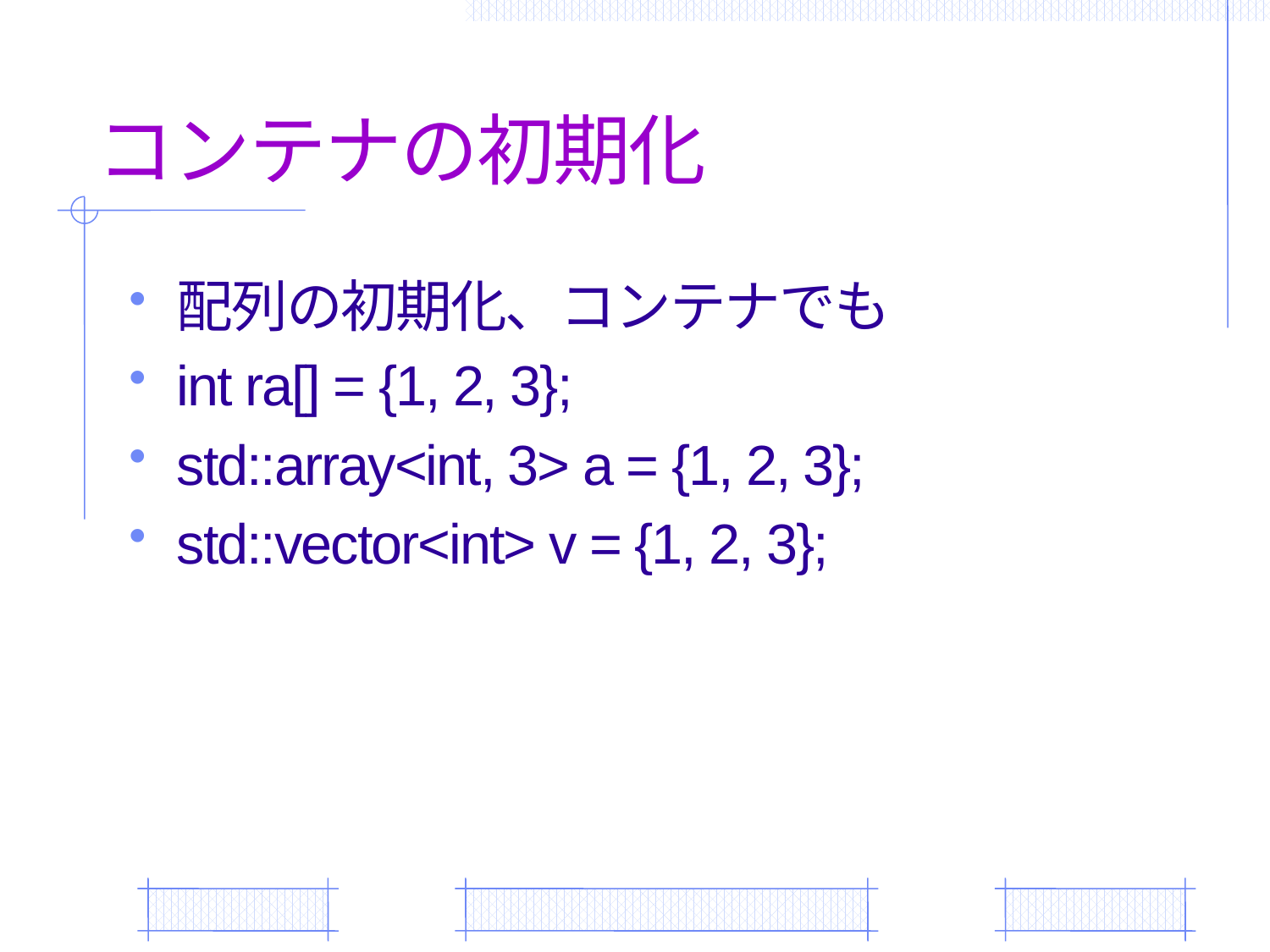

# コンテナの初期化
配列の初期化、コンテナでも
int ra[] = {1, 2, 3};
std::array<int, 3> a = {1, 2, 3};
std::vector<int> v = {1, 2, 3};